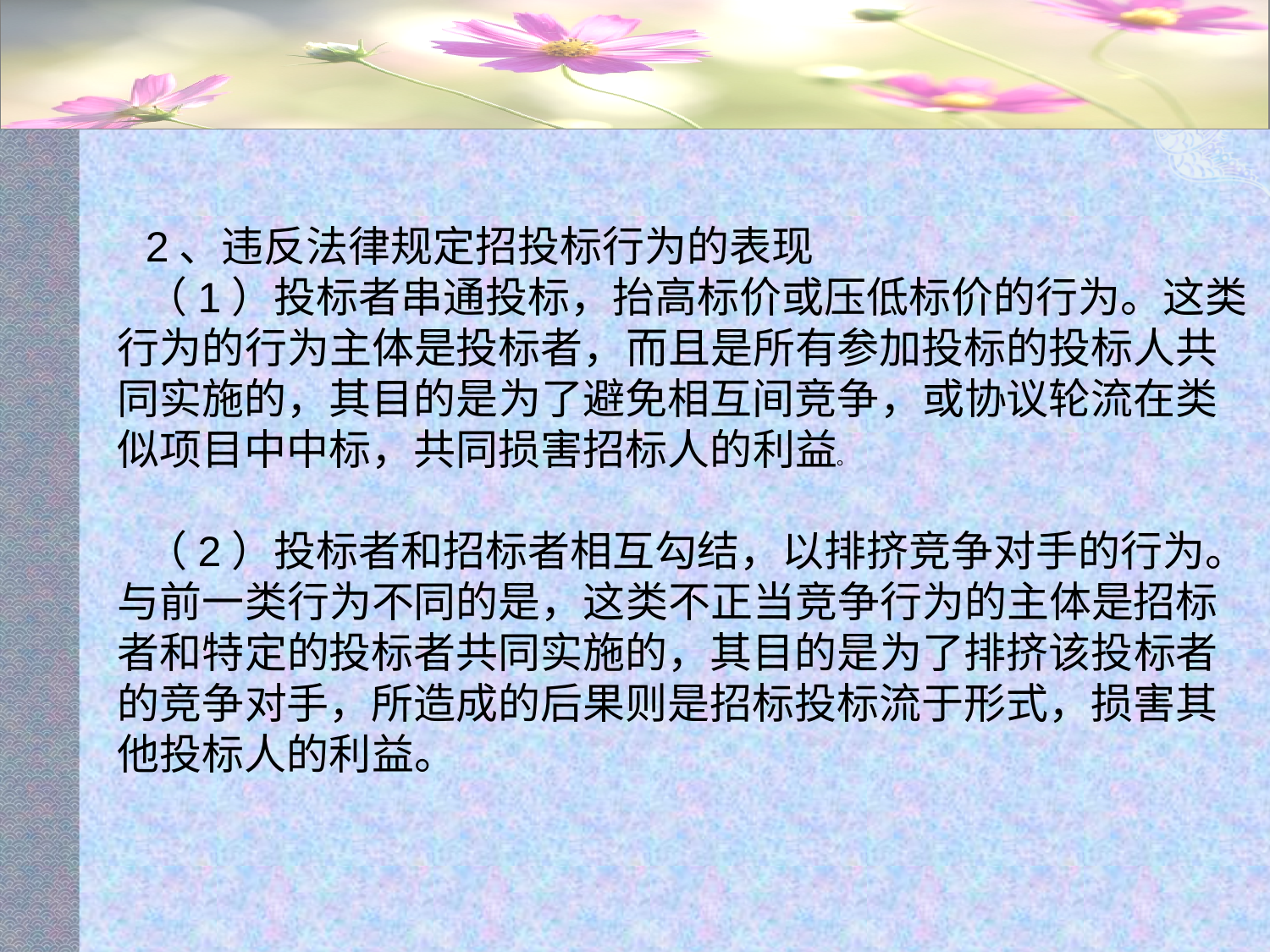

#
2、违反法律规定招投标行为的表现
（1）投标者串通投标，抬高标价或压低标价的行为。这类行为的行为主体是投标者，而且是所有参加投标的投标人共同实施的，其目的是为了避免相互间竞争，或协议轮流在类似项目中中标，共同损害招标人的利益。

（2）投标者和招标者相互勾结，以排挤竞争对手的行为。与前一类行为不同的是，这类不正当竞争行为的主体是招标者和特定的投标者共同实施的，其目的是为了排挤该投标者的竞争对手，所造成的后果则是招标投标流于形式，损害其他投标人的利益。